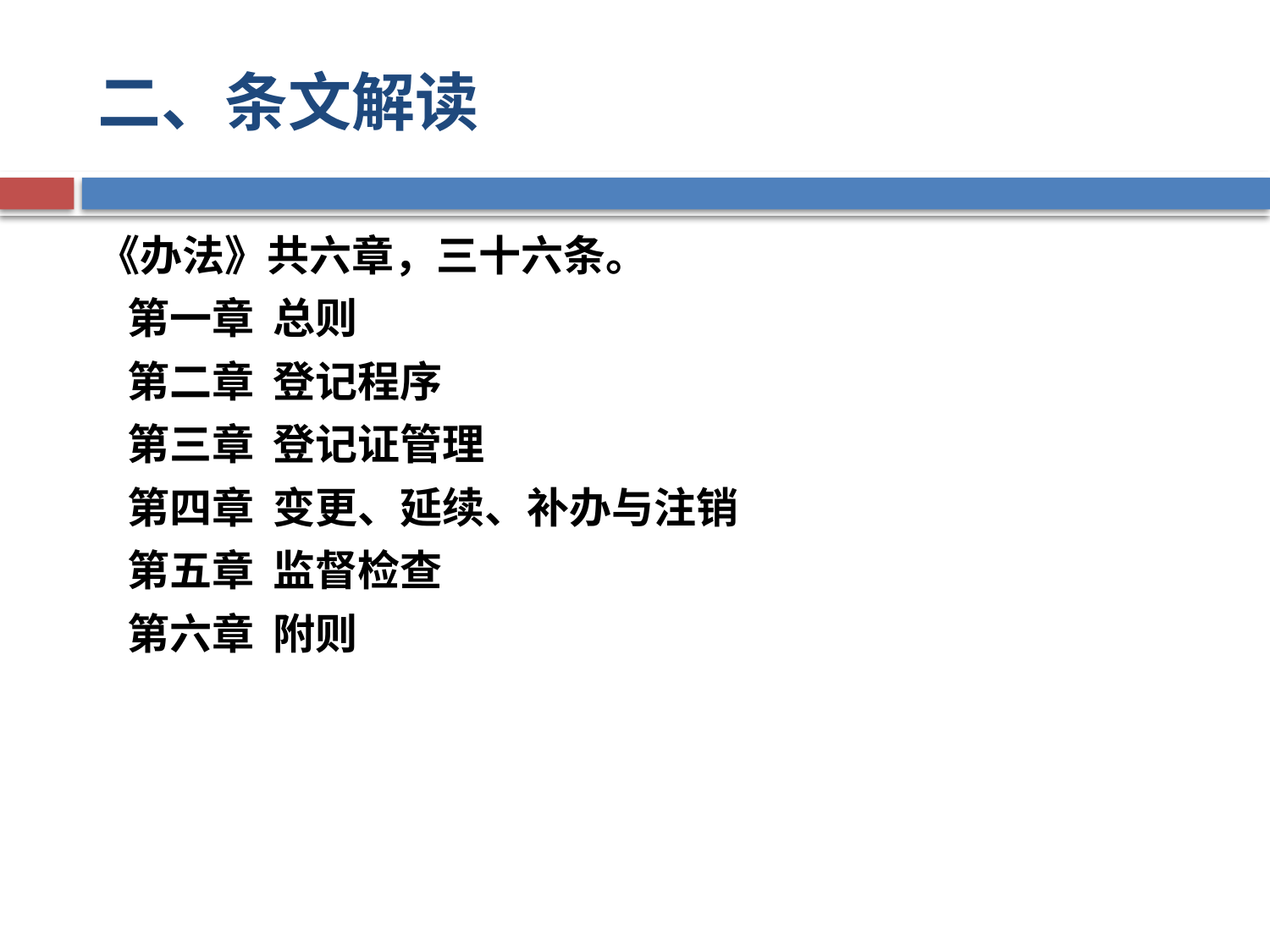

# 二、条文解读
《办法》共六章，三十六条。
  第一章  总则
  第二章  登记程序
  第三章  登记证管理
  第四章  变更、延续、补办与注销
  第五章  监督检查
  第六章  附则